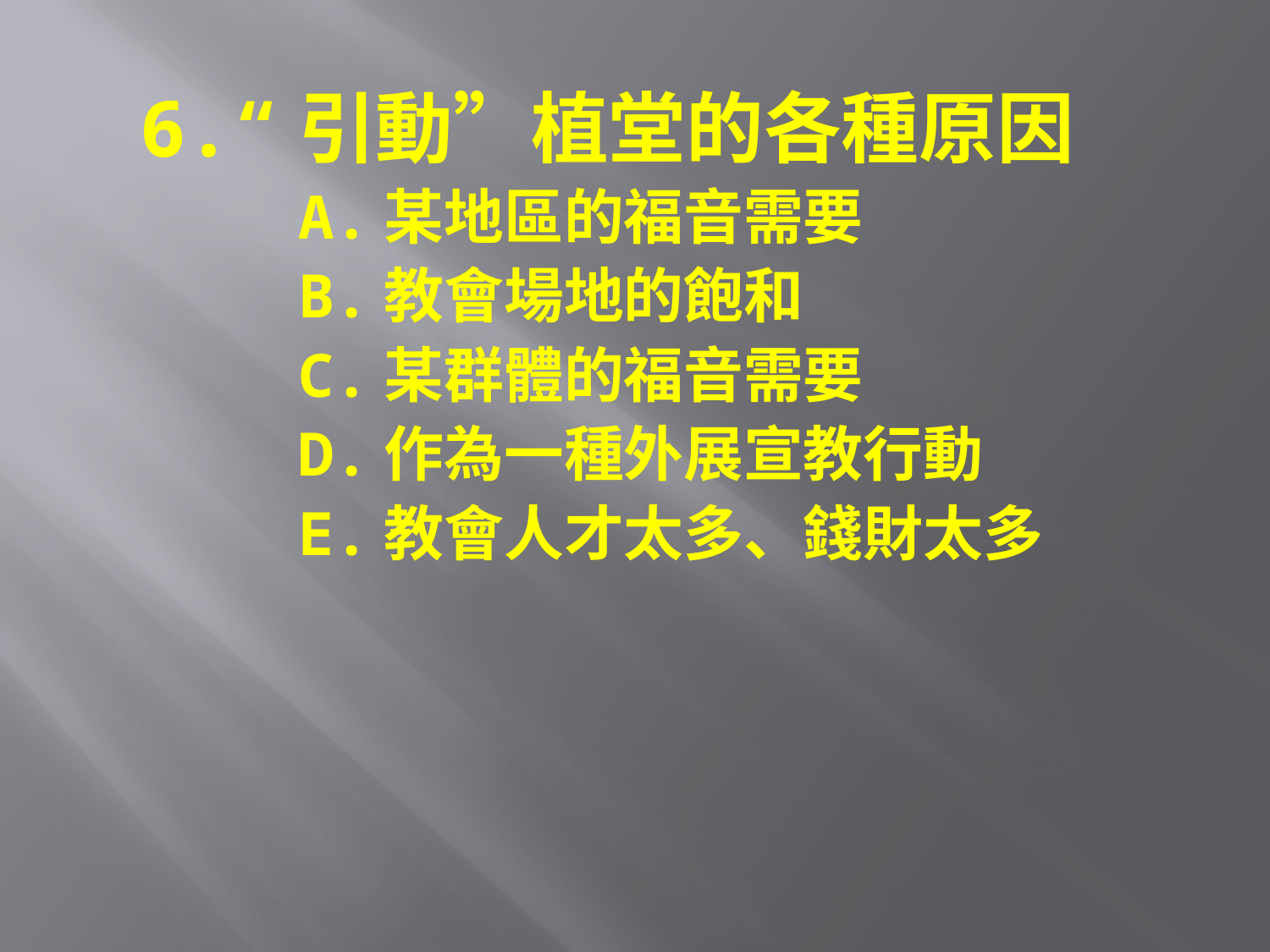

6.“引動”植堂的各種原因
A.某地區的福音需要
B.教會場地的飽和
C.某群體的福音需要
D.作為一種外展宣教行動
E.教會人才太多、錢財太多